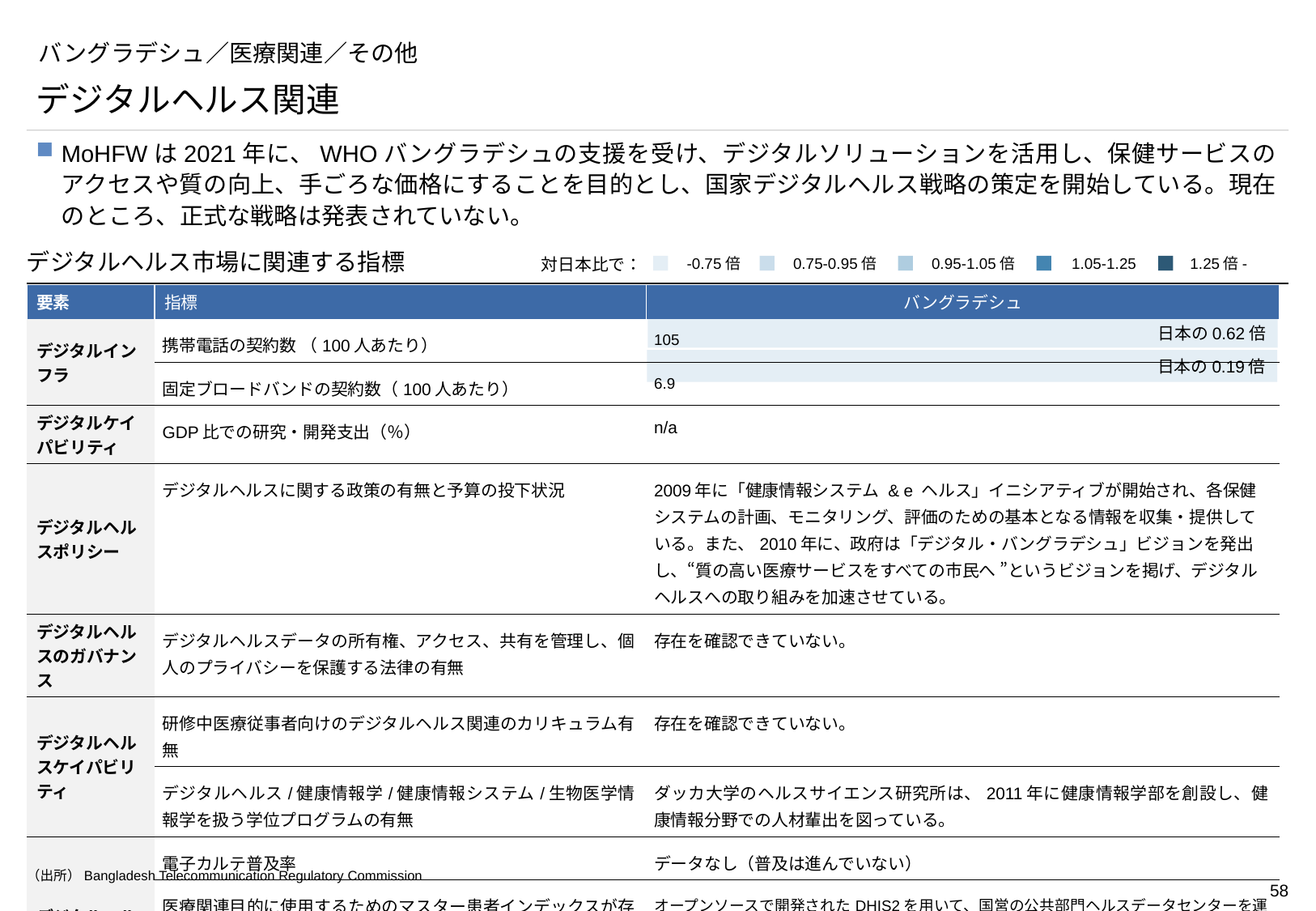

# バングラデシュ／医療関連／その他
デジタルヘルス関連
MoHFWは2021年に、WHOバングラデシュの支援を受け、デジタルソリューションを活用し、保健サービスのアクセスや質の向上、手ごろな価格にすることを目的とし、国家デジタルヘルス戦略の策定を開始している。現在のところ、正式な戦略は発表されていない。
デジタルヘルス市場に関連する指標
対日本比で：
-0.75倍

0.75-0.95倍

0.95-1.05倍

1.05-1.25

1.25倍-

| 要素 | 指標 | バングラデシュ |
| --- | --- | --- |
| デジタルインフラ | 携帯電話の契約数 （100人あたり） | 105 |
| デジタルケイパビリティ | 固定ブロードバンドの契約数（100人あたり） | 6.9 |
| デジタルケイパビリティ | GDP比での研究・開発支出（％） | n/a |
| デジタルヘルスポリシー | デジタルヘルスに関する政策の有無と予算の投下状況 | 2009年に「健康情報システム & e ヘルス」イニシアティブが開始され、各保健システムの計画、モニタリング、評価のための基本となる情報を収集・提供している。また、2010年に、政府は「デジタル・バングラデシュ」ビジョンを発出し、“質の高い医療サービスをすべての市民へ ”というビジョンを掲げ、デジタルヘルスへの取り組みを加速させている。 |
| デジタルヘルスのガバナンス | デジタルヘルスデータの所有権、アクセス、共有を管理し、個人のプライバシーを保護する法律の有無 | 存在を確認できていない。 |
| デジタルヘルスケイパビリティ | 研修中医療従事者向けのデジタルヘルス関連のカリキュラム有無 | 存在を確認できていない。 |
|  | デジタルヘルス/健康情報学/健康情報システム/生物医学情報学を扱う学位プログラムの有無 | ダッカ大学のヘルスサイエンス研究所は、2011年に健康情報学部を創設し、健康情報分野での人材輩出を図っている。 |
| デジタルヘルスインフラ | 電子カルテ普及率 | データなし（普及は進んでいない） |
|  | 医療関連目的に使用するためのマスター患者インデックスが存在するか | オープンソースで開発されたDHIS2を用いて、国営の公共部門ヘルスデータセンターを運営している。以前は断片的だった情報が、共通のデータ保管場所に統一された形で保存され、データ共有や意思決定への利活用に役立てられている。 患者の健康情報記録に関しては、医療機関間で共有できる形で作成できるよう、現在作業中。 |
日本の0.62倍
日本の0.19倍
（出所）Bangladesh Telecommunication Regulatory Commission